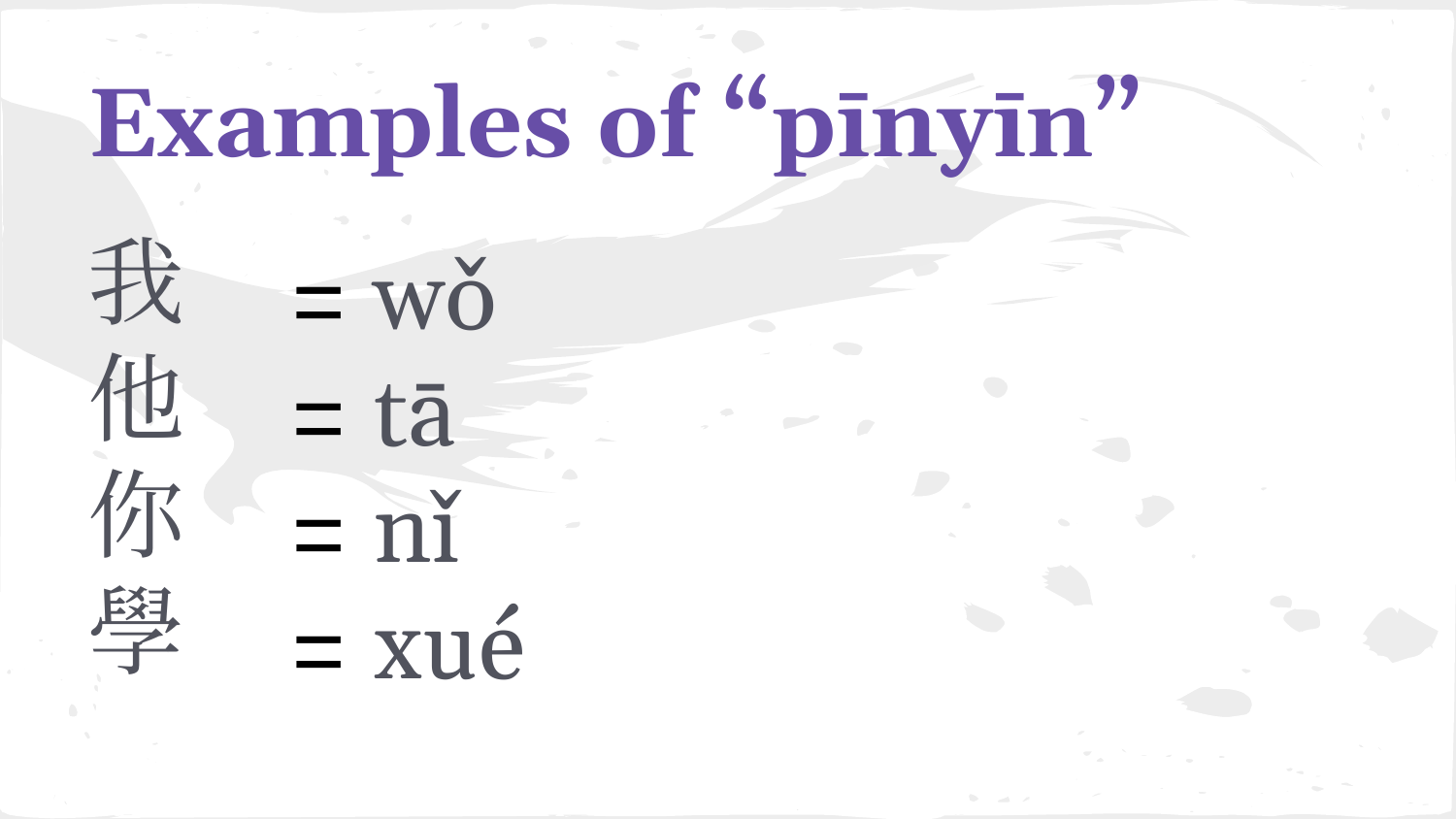

# Examples of “pīnyīn”
我
他
你
學
= wǒ
= tā
= nǐ
= xué